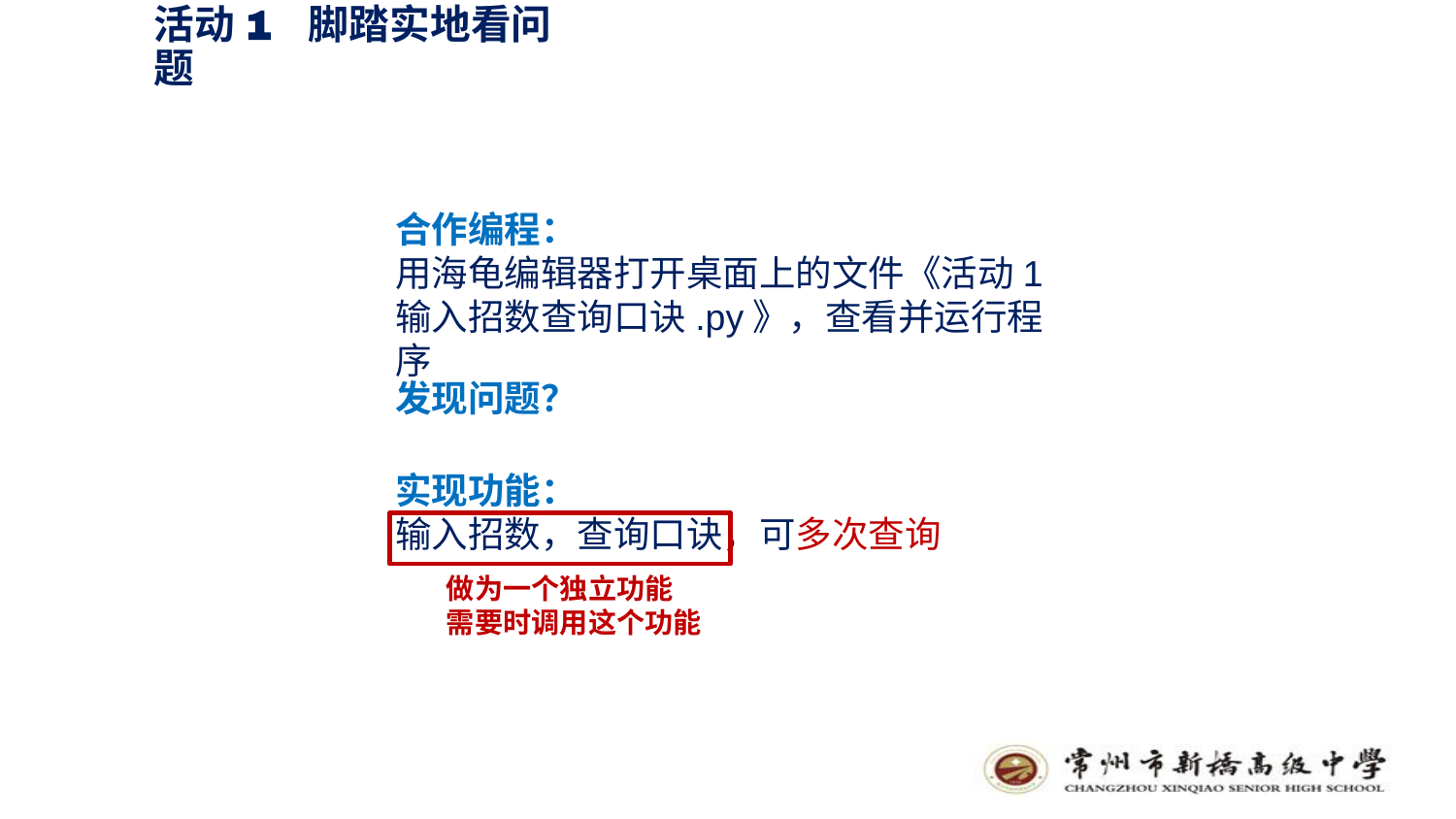

活动1  脚踏实地看问题
合作编程：
用海龟编辑器打开桌面上的文件《活动1 输入招数查询口诀.py》，查看并运行程序
发现问题？
实现功能：
输入招数，查询口诀，可多次查询

做为一个独立功能
需要时调用这个功能